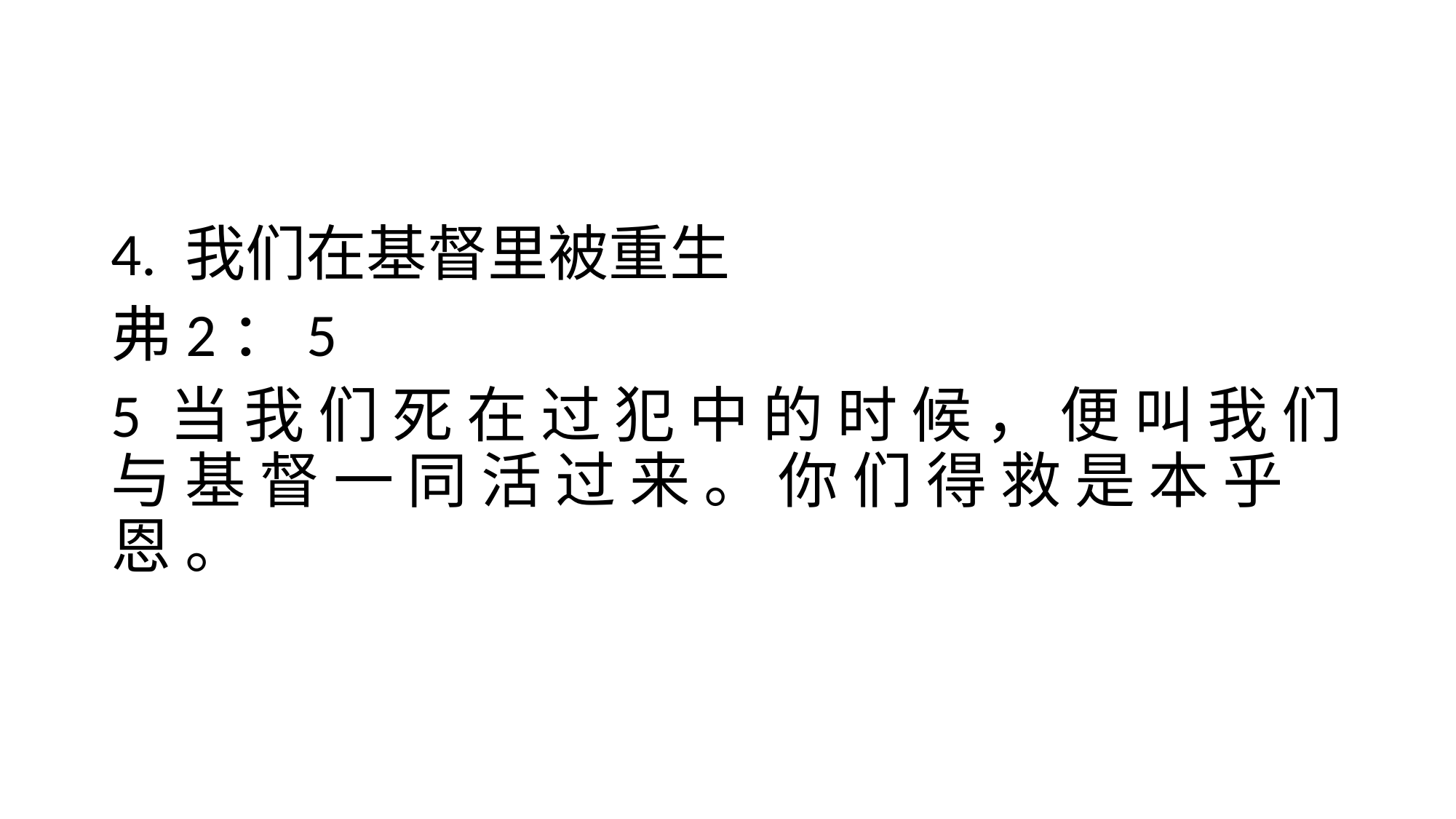

#
4. 我们在基督里被重生
弗2：5
5 当 我 们 死 在 过 犯 中 的 时 候 ， 便 叫 我 们 与 基 督 一 同 活 过 来 。 你 们 得 救 是 本 乎 恩 。